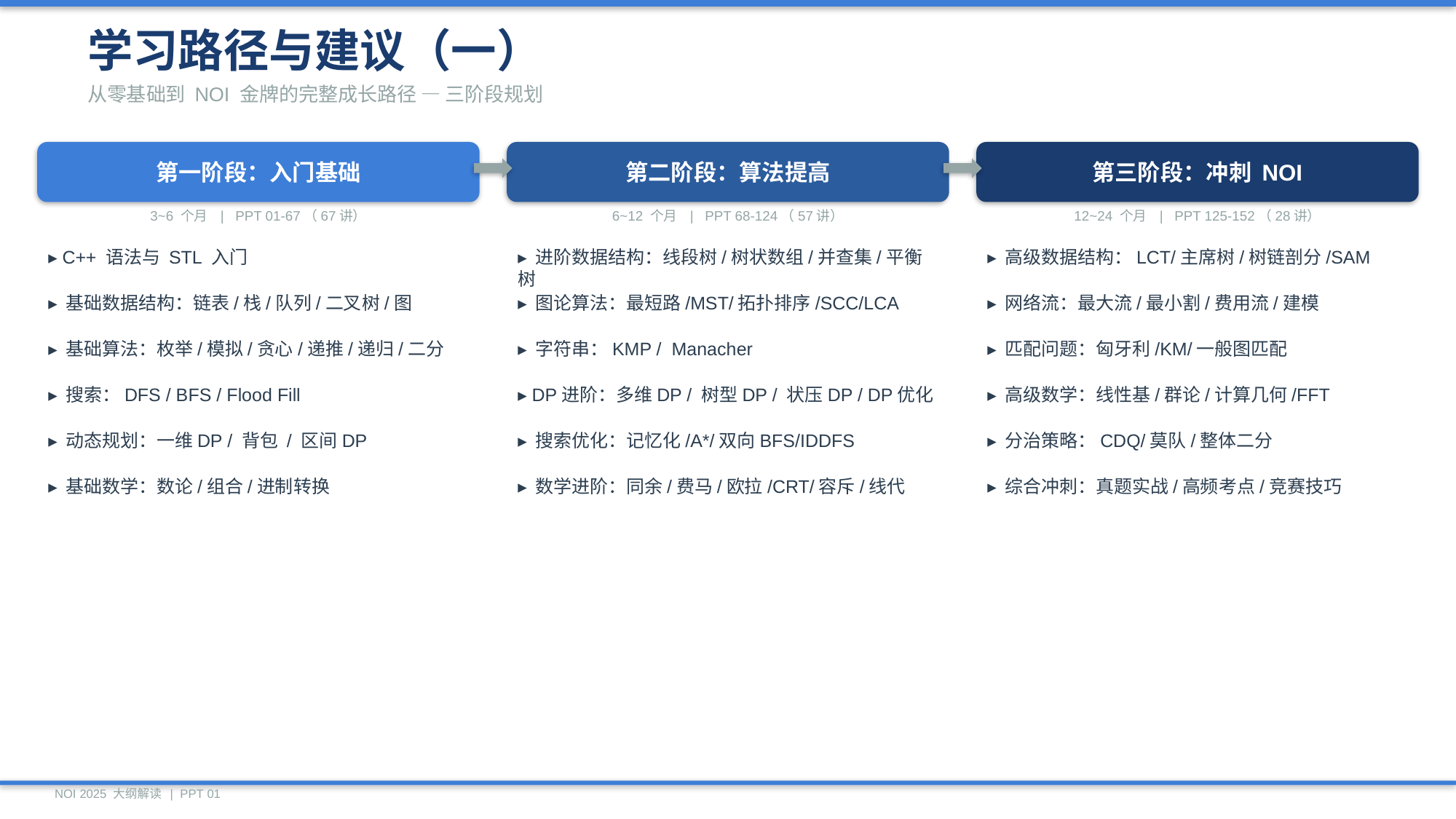

学习路径与建议（一）
从零基础到 NOI 金牌的完整成长路径 — 三阶段规划
第一阶段：入门基础
第二阶段：算法提高
第三阶段：冲刺 NOI

3~6 个月   |   PPT 01-67（67讲）
6~12 个月   |   PPT 68-124（57讲）
12~24 个月   |   PPT 125-152（28讲）
▸ C++ 语法与 STL 入门
▸ 进阶数据结构：线段树/树状数组/并查集/平衡树
▸ 高级数据结构：LCT/主席树/树链剖分/SAM
▸ 基础数据结构：链表/栈/队列/二叉树/图
▸ 图论算法：最短路/MST/拓扑排序/SCC/LCA
▸ 网络流：最大流/最小割/费用流/建模
▸ 基础算法：枚举/模拟/贪心/递推/递归/二分
▸ 字符串：KMP /  Manacher
▸ 匹配问题：匈牙利/KM/一般图匹配
▸ 搜索：DFS / BFS / Flood Fill
▸ DP进阶：多维DP / 树型DP / 状压DP / DP优化
▸ 高级数学：线性基/群论/计算几何/FFT
▸ 动态规划：一维DP / 背包 / 区间DP
▸ 搜索优化：记忆化/A*/双向BFS/IDDFS
▸ 分治策略：CDQ/莫队/整体二分
▸ 基础数学：数论/组合/进制转换
▸ 数学进阶：同余/费马/欧拉/CRT/容斥/线代
▸ 综合冲刺：真题实战/高频考点/竞赛技巧

NOI 2025 大纲解读  |  PPT 01